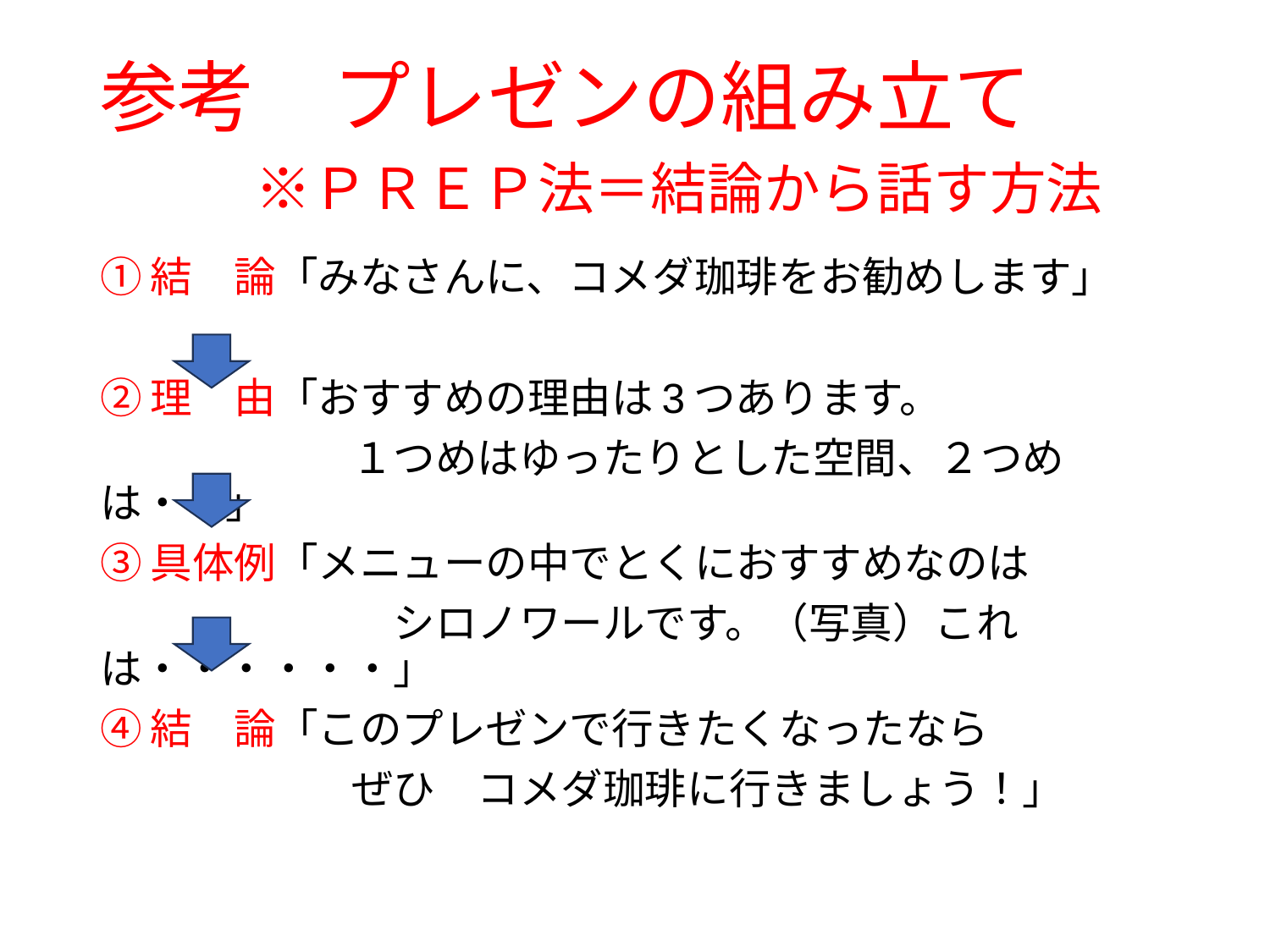

# 参考　プレゼンの組み立て 　　※ＰＲＥＰ法＝結論から話す方法
①結　論「みなさんに、コメダ珈琲をお勧めします」

②理　由「おすすめの理由は3つあります。
　　　　　　１つめはゆったりとした空間、２つめは・・」
③具体例「メニューの中でとくにおすすめなのは
　　　　　　　シロノワールです。（写真）これは・・・・・・」
④結　論「このプレゼンで行きたくなったなら
　　　　　　ぜひ　コメダ珈琲に行きましょう！」